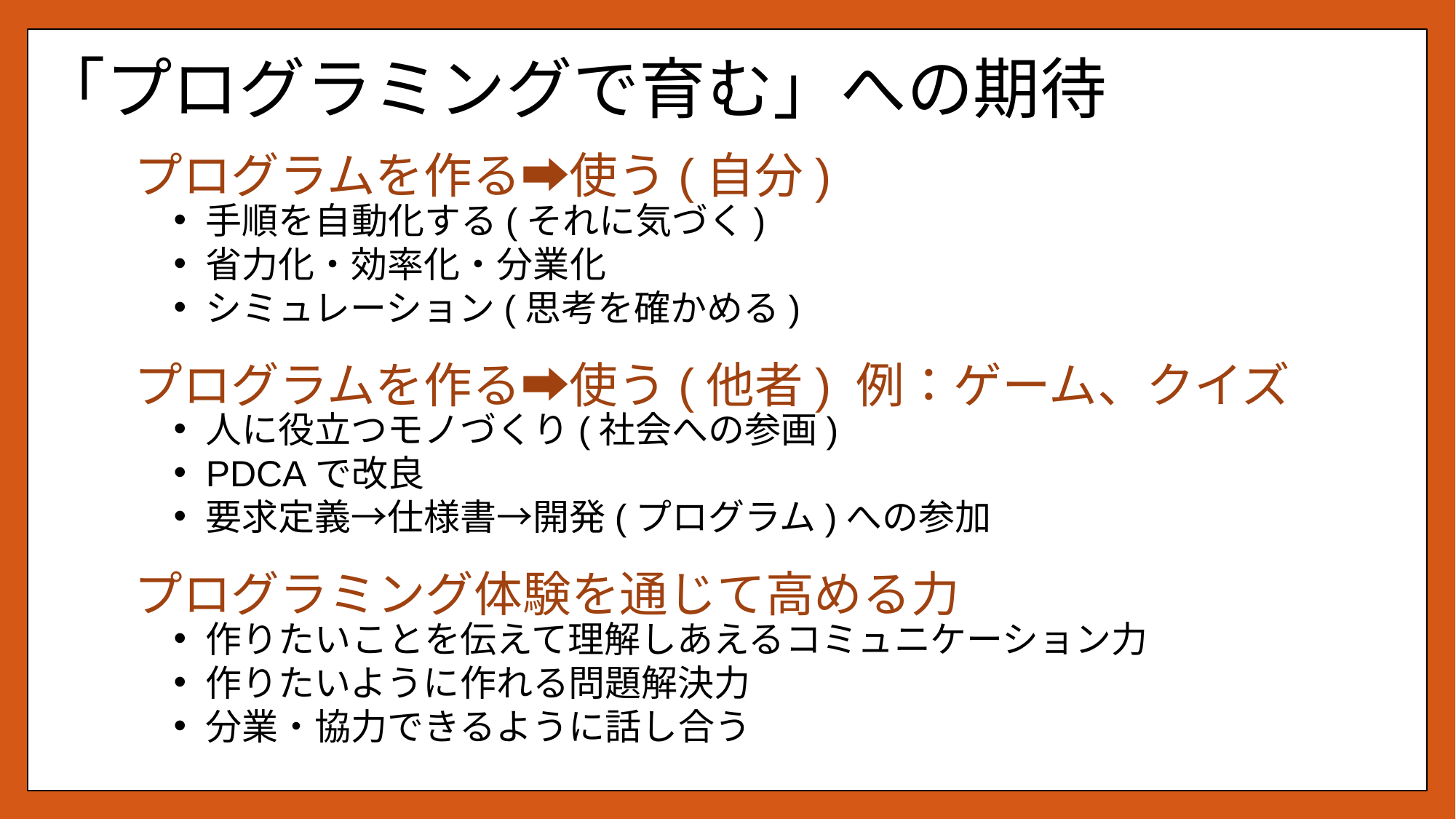

# 「プログラミングで育む」への期待
プログラムを作る➡使う(自分)
手順を自動化する(それに気づく)
省力化・効率化・分業化
シミュレーション(思考を確かめる)
プログラムを作る➡使う(他者) 例：ゲーム、クイズ
人に役立つモノづくり(社会への参画)
PDCAで改良
要求定義→仕様書→開発(プログラム)への参加
プログラミング体験を通じて高める力
作りたいことを伝えて理解しあえるコミュニケーション力
作りたいように作れる問題解決力
分業・協力できるように話し合う